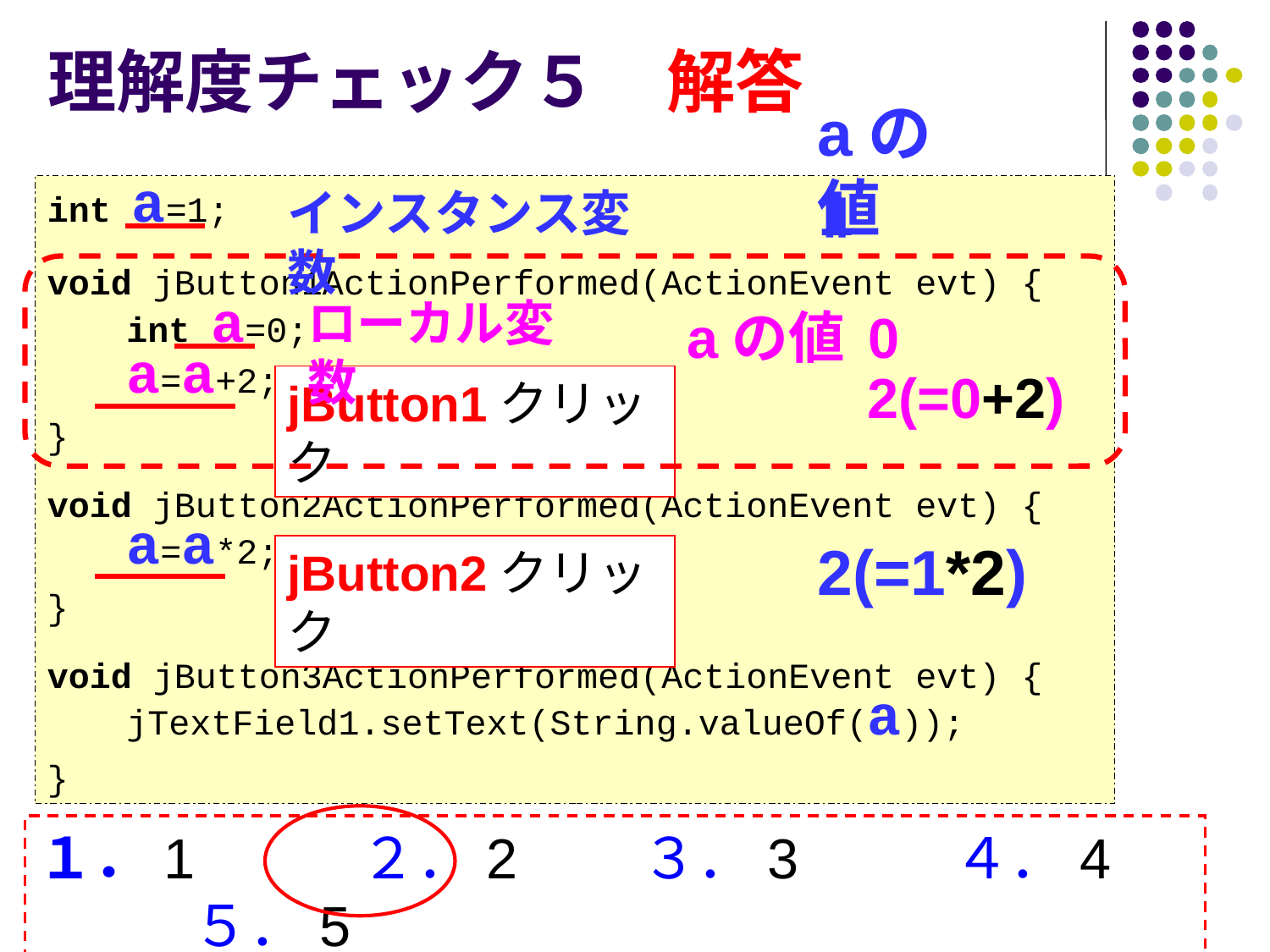

# 理解度チェック５　解答
aの値
1
int a=1;

void jButton1ActionPerformed(ActionEvent evt) {
　　int a=0;
　　a=a+2;
}

void jButton2ActionPerformed(ActionEvent evt) {
　　a=a*2;
}

void jButton3ActionPerformed(ActionEvent evt) {
　　jTextField1.setText(String.valueOf(a));
}
インスタンス変数

ローカル変数
aの値
0
2(=0+2)
jButton1クリック
2(=1*2)
jButton2クリック

１．1  　     ２．2       ３．3         ４．4           ５．5